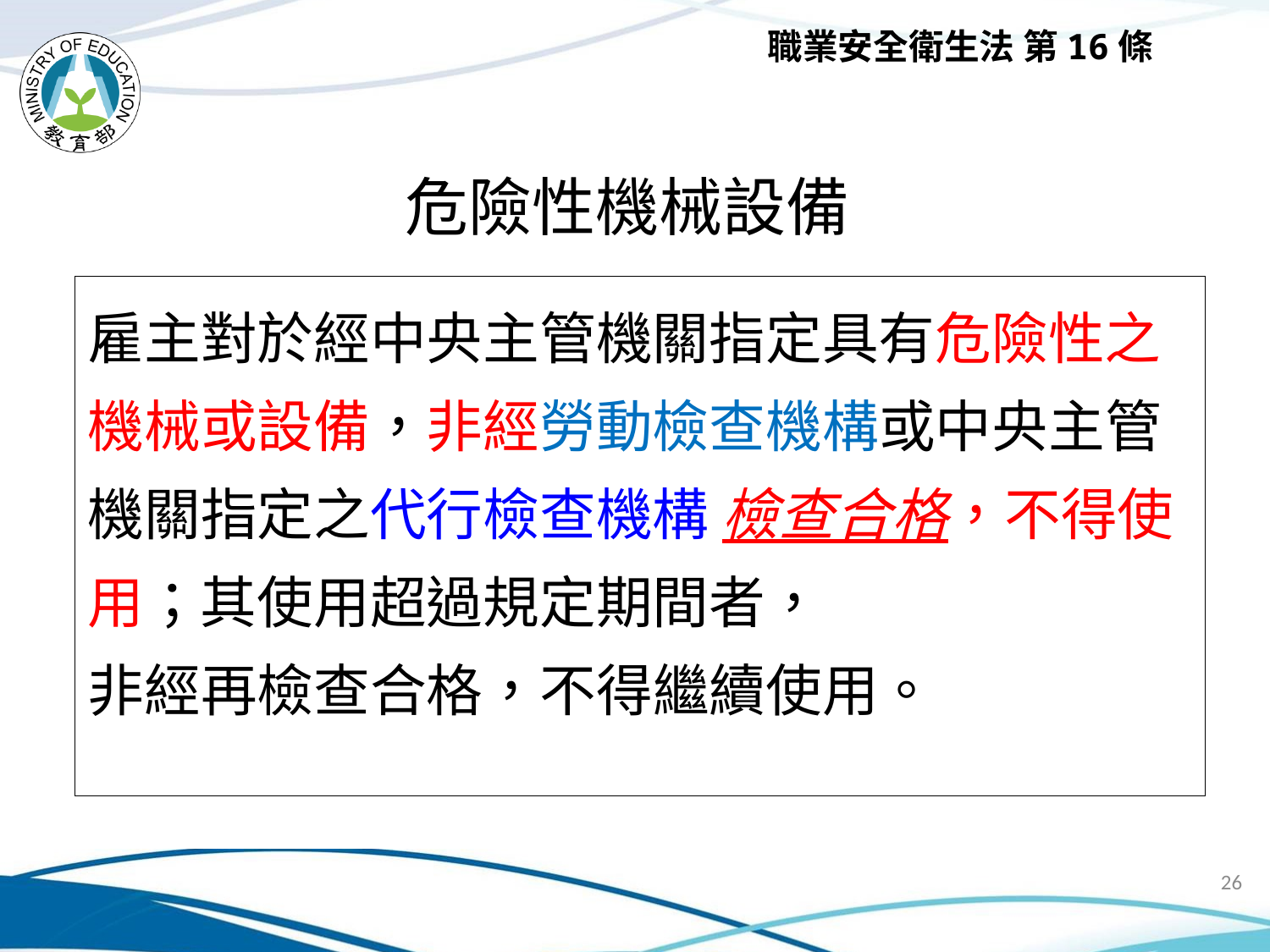

職業安全衛生法 第16條
# 危險性機械設備
雇主對於經中央主管機關指定具有危險性之機械或設備，非經勞動檢查機構或中央主管機關指定之代行檢查機構 檢查合格，不得使用；其使用超過規定期間者，
非經再檢查合格，不得繼續使用。
26